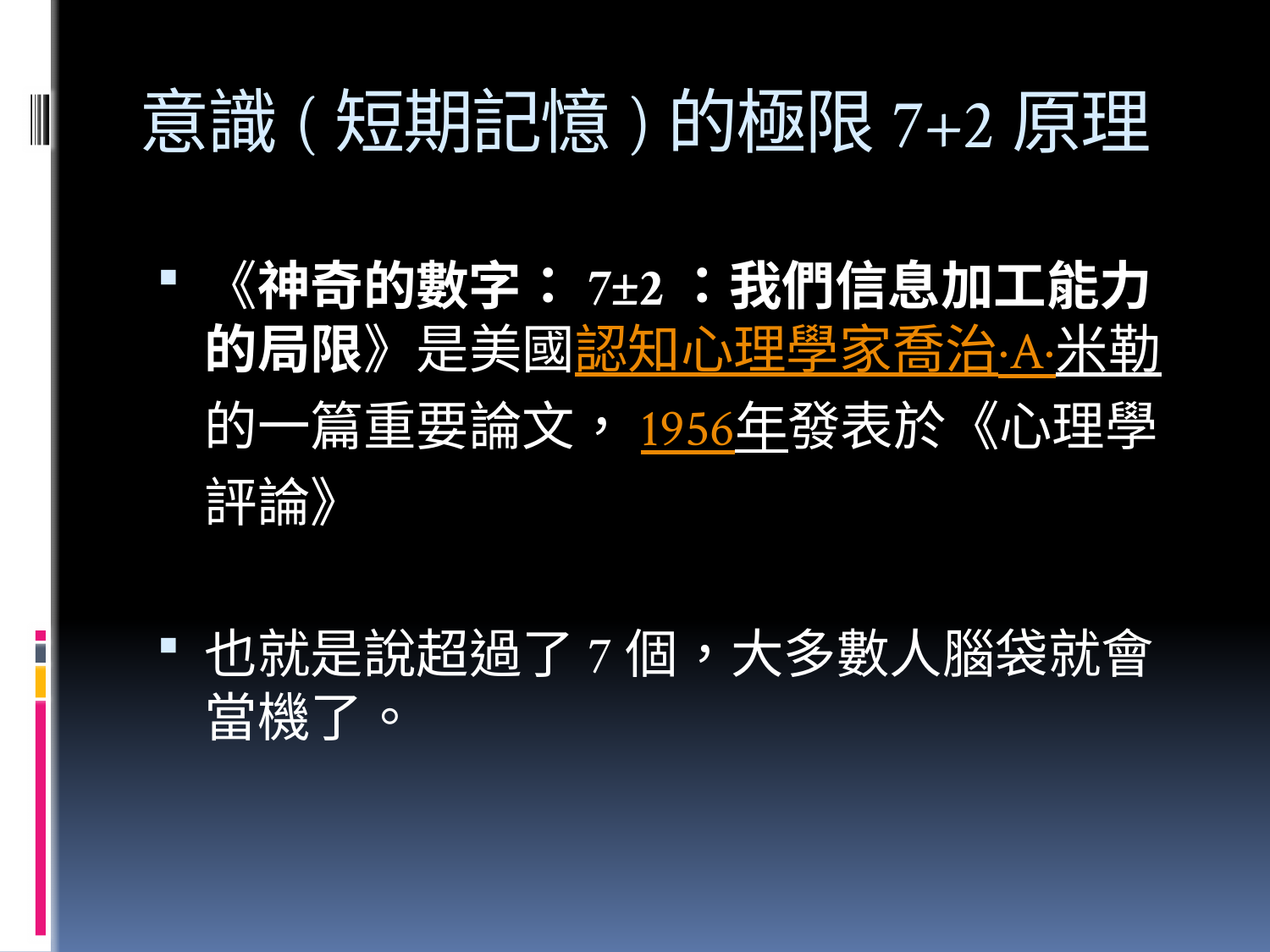

# 意識(短期記憶)的極限7+2原理
《神奇的數字：7±2：我們信息加工能力的局限》是美國認知心理學家喬治·A·米勒的一篇重要論文，1956年發表於《心理學評論》

也就是說超過了7個，大多數人腦袋就會當機了。